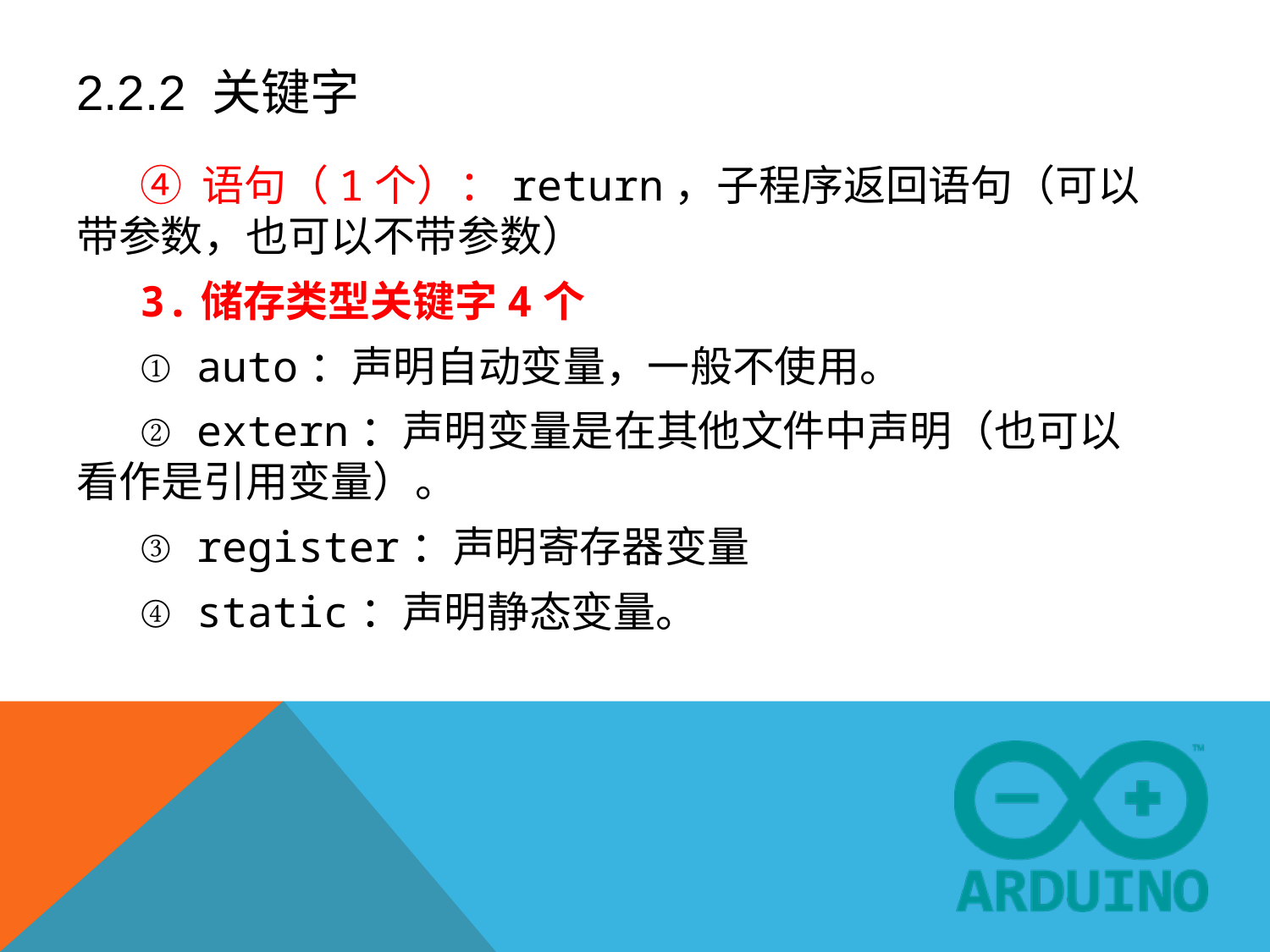

# 2.2.2 关键字
④ 语句（1个）：return，子程序返回语句（可以带参数，也可以不带参数）
3.储存类型关键字4个
① auto：声明自动变量，一般不使用。
② extern：声明变量是在其他文件中声明（也可以看作是引用变量）。
③ register：声明寄存器变量
④ static：声明静态变量。